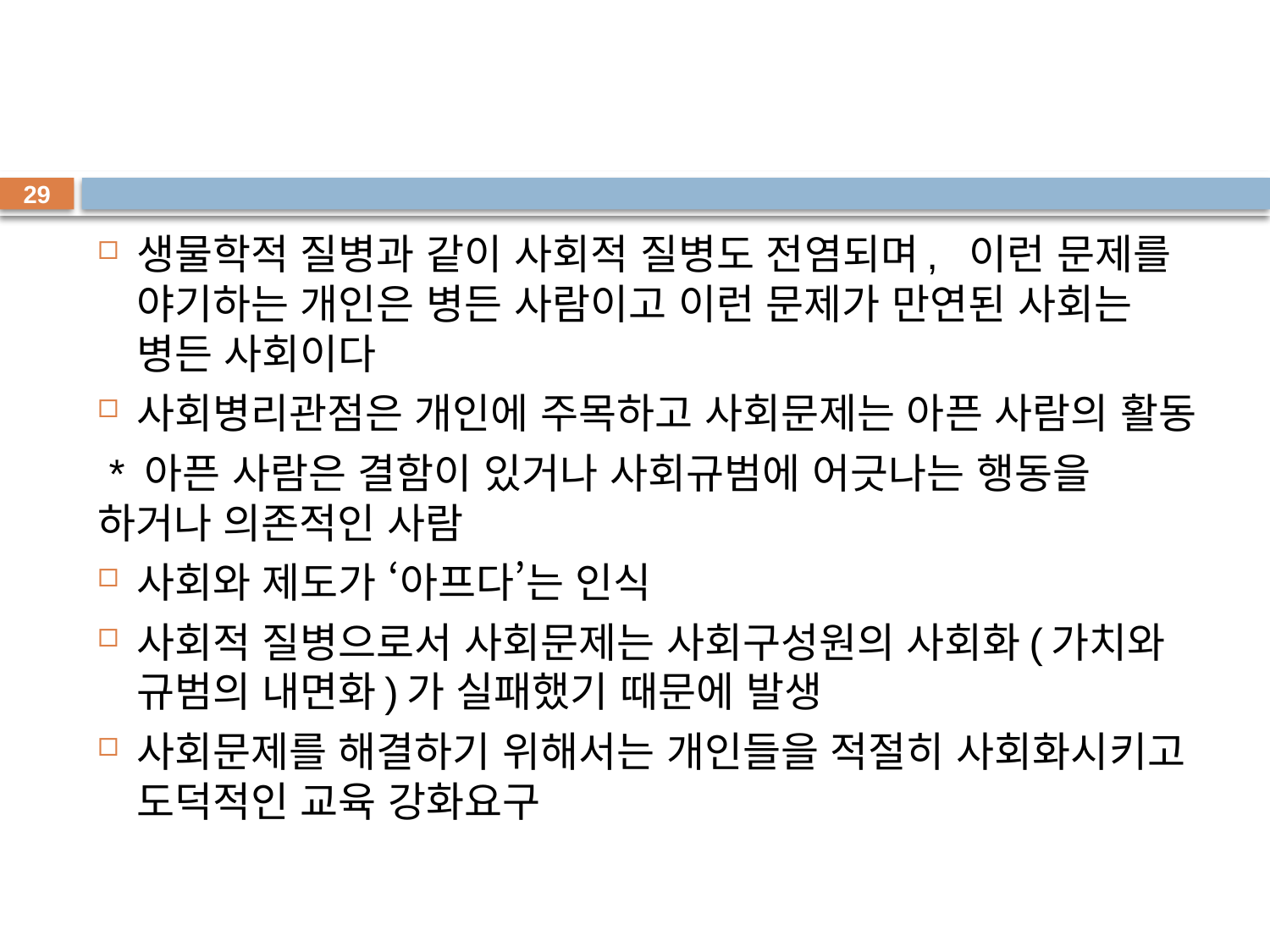

#
29
생물학적 질병과 같이 사회적 질병도 전염되며,  이런 문제를 야기하는 개인은 병든 사람이고 이런 문제가 만연된 사회는 병든 사회이다
사회병리관점은 개인에 주목하고 사회문제는 아픈 사람의 활동
 * 아픈 사람은 결함이 있거나 사회규범에 어긋나는 행동을 하거나 의존적인 사람
사회와 제도가 ‘아프다’는 인식
사회적 질병으로서 사회문제는 사회구성원의 사회화(가치와 규범의 내면화)가 실패했기 때문에 발생
사회문제를 해결하기 위해서는 개인들을 적절히 사회화시키고 도덕적인 교육 강화요구